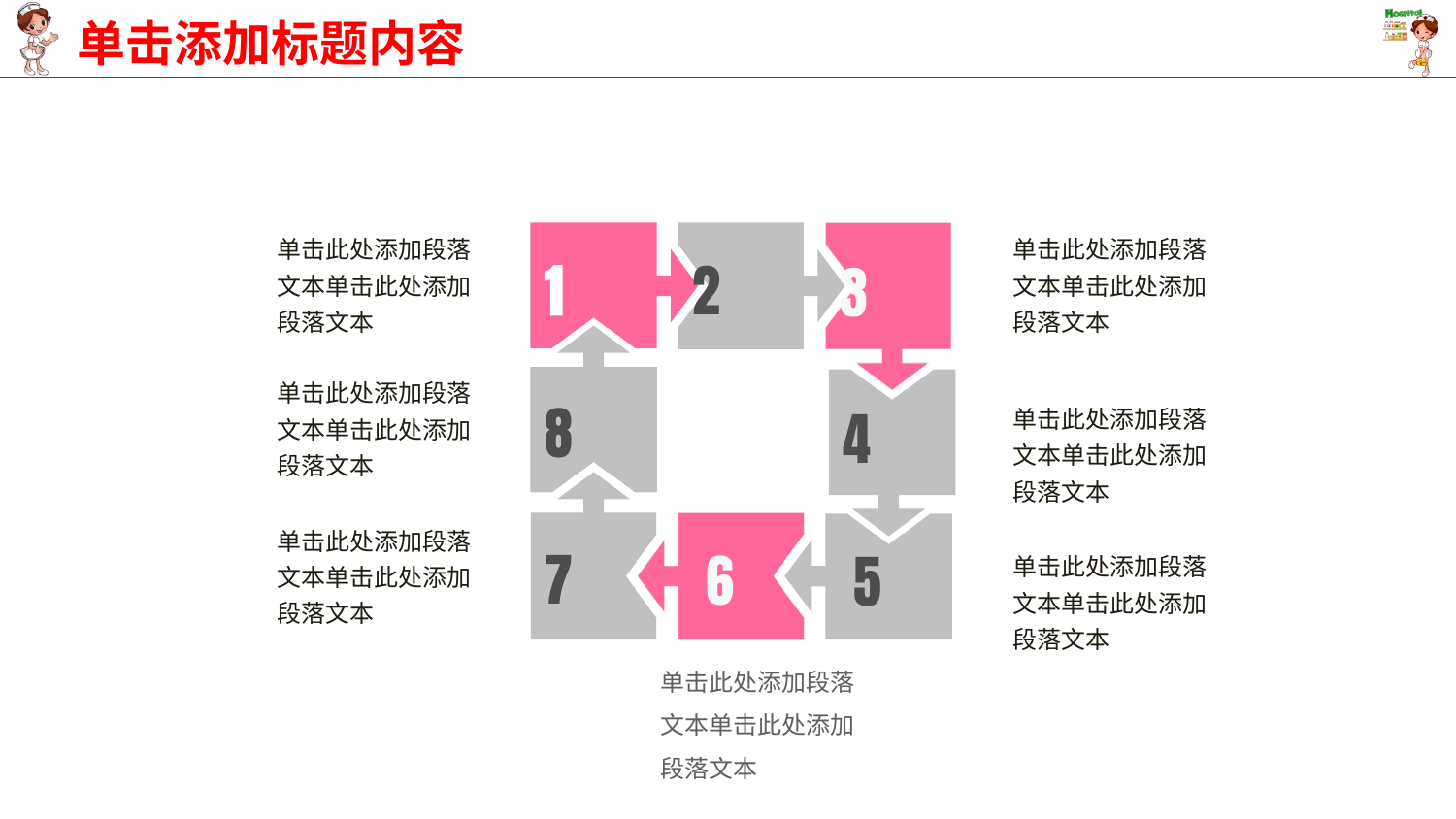

单击添加标题内容
单击此处添加段落文本单击此处添加段落文本
单击此处添加段落文本单击此处添加段落文本
1
2
3
8
单击此处添加段落文本单击此处添加段落文本
4
单击此处添加段落文本单击此处添加段落文本
7
单击此处添加段落文本单击此处添加段落文本
6
5
单击此处添加段落文本单击此处添加段落文本
单击此处添加段落文本单击此处添加段落文本